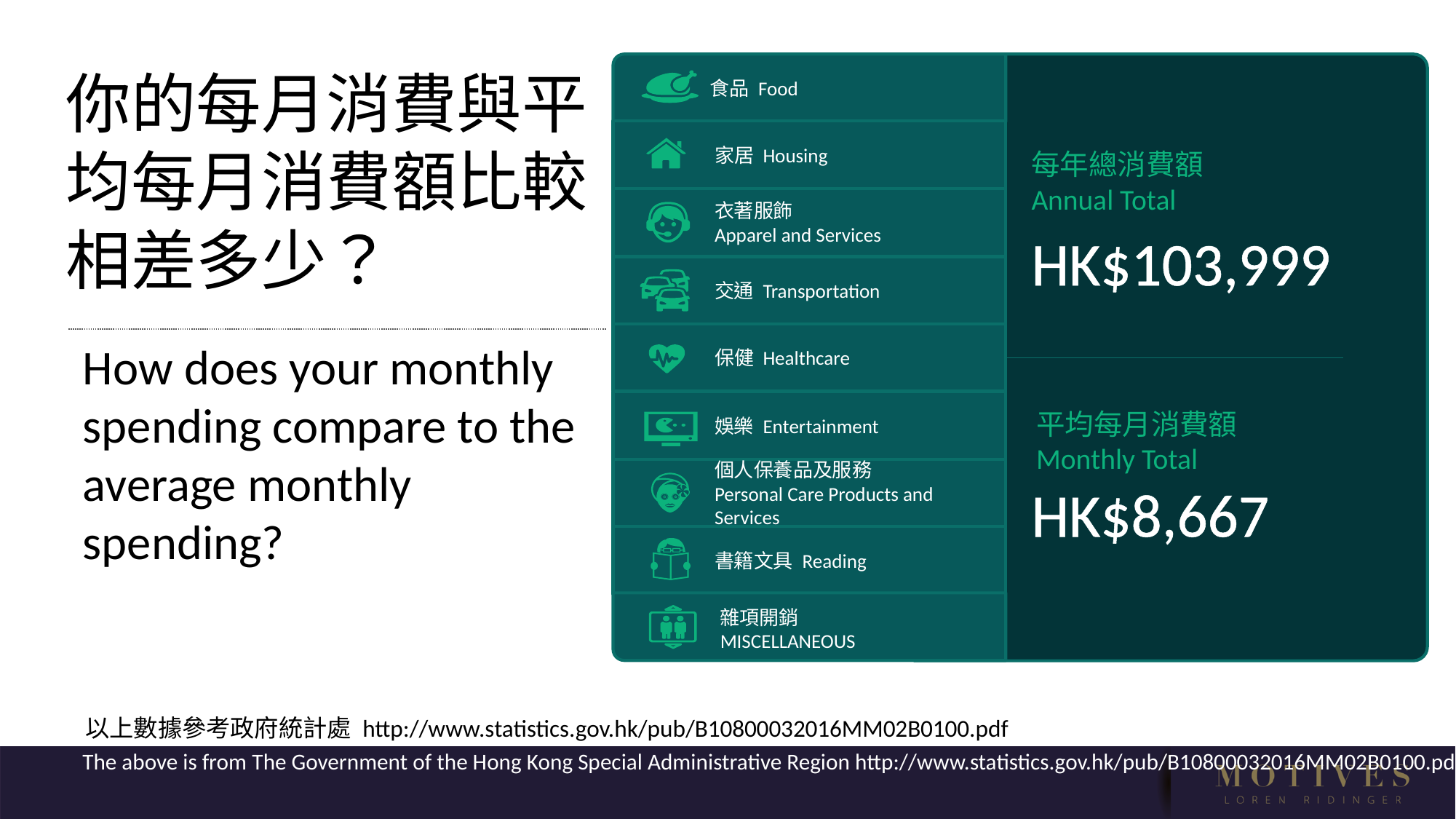

食品 Food

家居 Housing

每年總消費額
Annual Total

衣著服飾
Apparel and Services

HK$103,999
交通 Transportation

保健 Healthcare

娛樂 Entertainment

平均每月消費額
Monthly Total

個人保養品及服務
Personal Care Products and Services

HK$8,667
書籍文具 Reading

雜項開銷
MISCELLANEOUS

你的每月消費與平均每月消費額比較相差多少？
How does your monthly spending compare to the average monthly spending?
以上數據參考政府統計處 http://www.statistics.gov.hk/pub/B10800032016MM02B0100.pdf
The above is from The Government of the Hong Kong Special Administrative Region http://www.statistics.gov.hk/pub/B10800032016MM02B0100.pdf